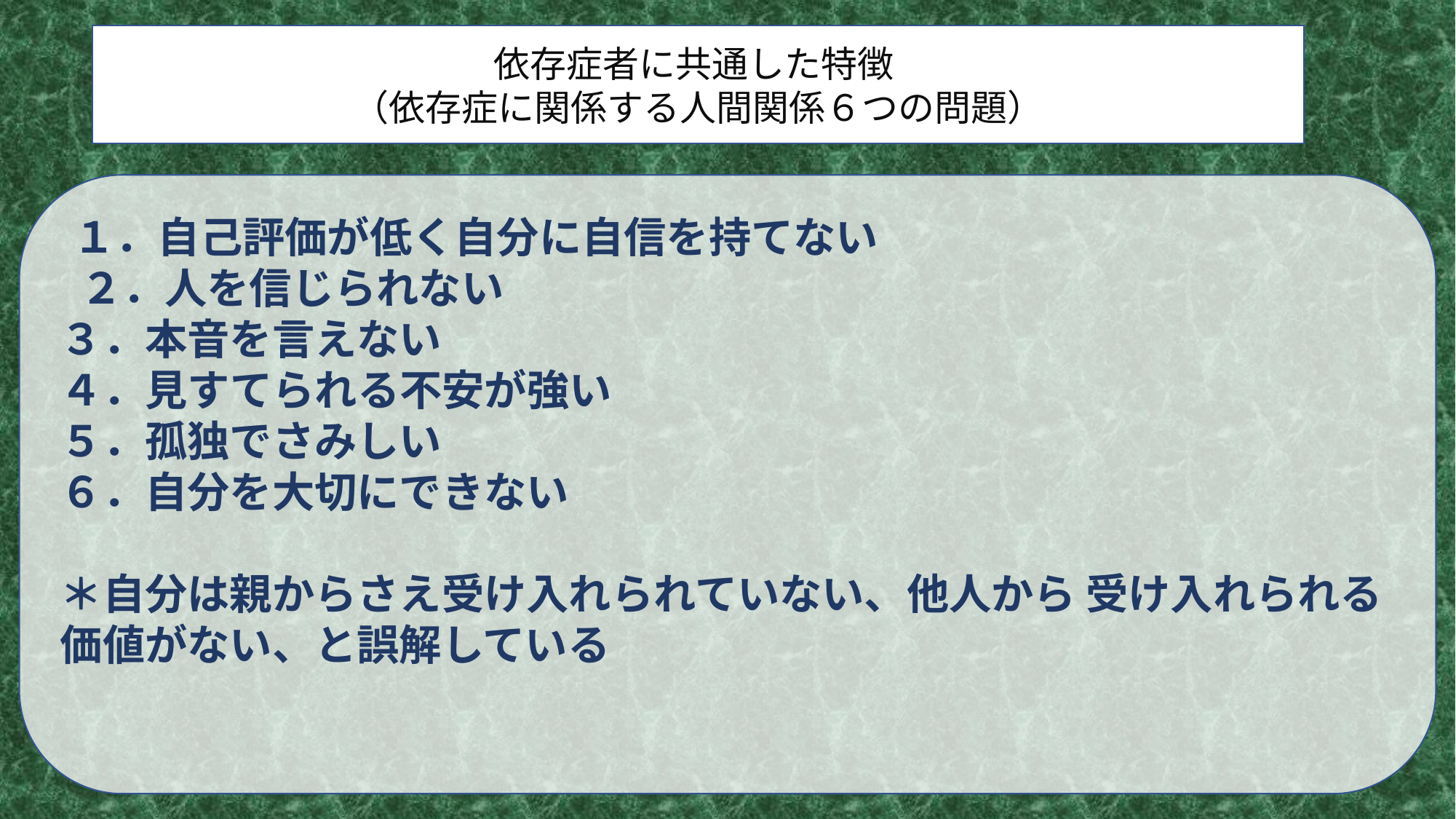

依存症者に共通した特徴
（依存症に関係する人間関係６つの問題）
 １．自己評価が低く自分に自信を持てない
 ２．人を信じられない
３．本音を言えない
４．見すてられる不安が強い
５．孤独でさみしい
６．自分を大切にできない

＊自分は親からさえ受け入れられていない、他人から 受け入れられる価値がない、と誤解している